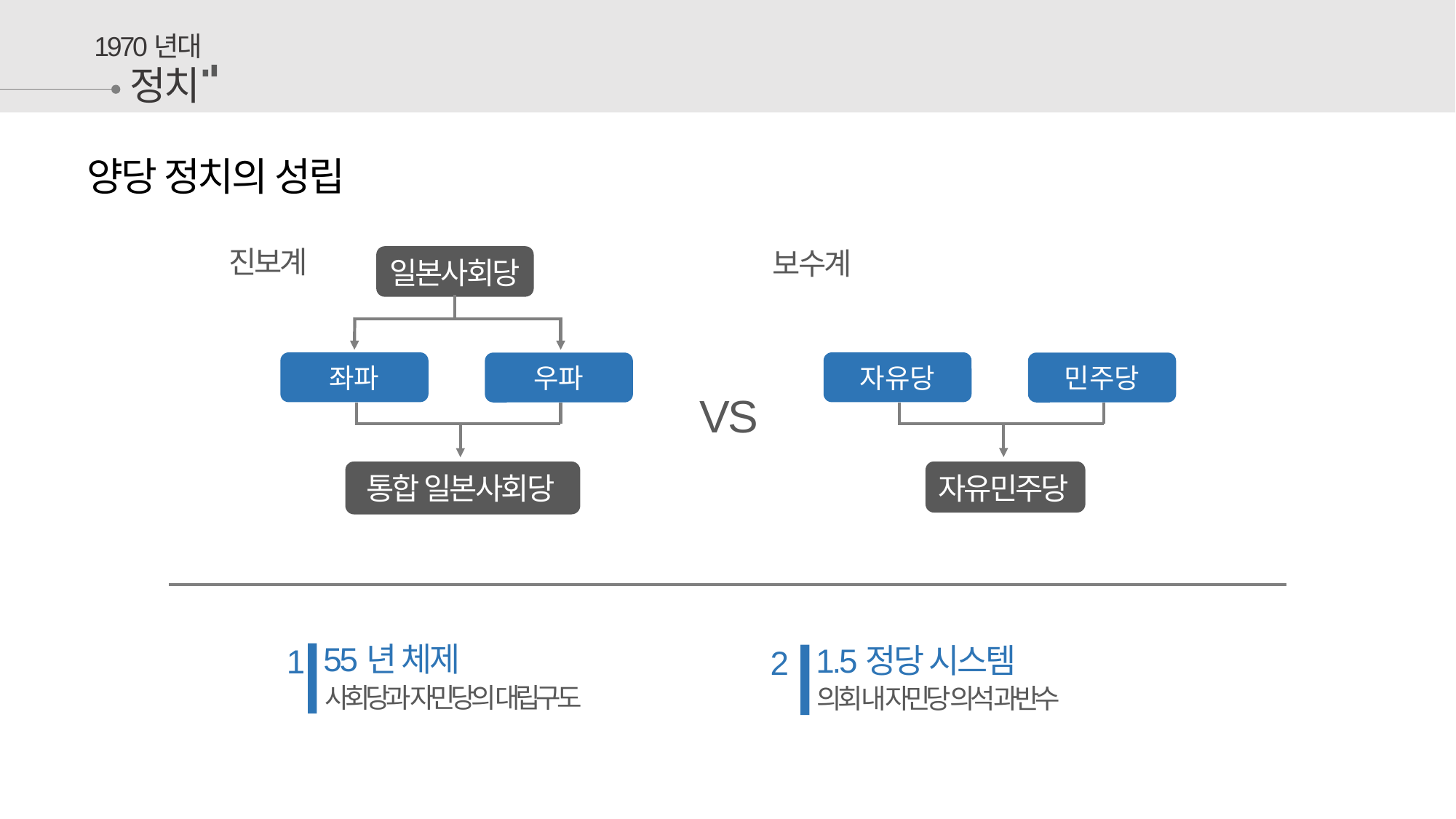

1970년대

정치
양당 정치의 성립
진보계

일본사회당
보수계
좌파
우파
자유당
민주당

통합 일본사회당

자유민주당
VS
55년 체제

사회당과 자민당의 대립구도
1
1.5정당 시스템

의회 내 자민당 의석 과반수
2